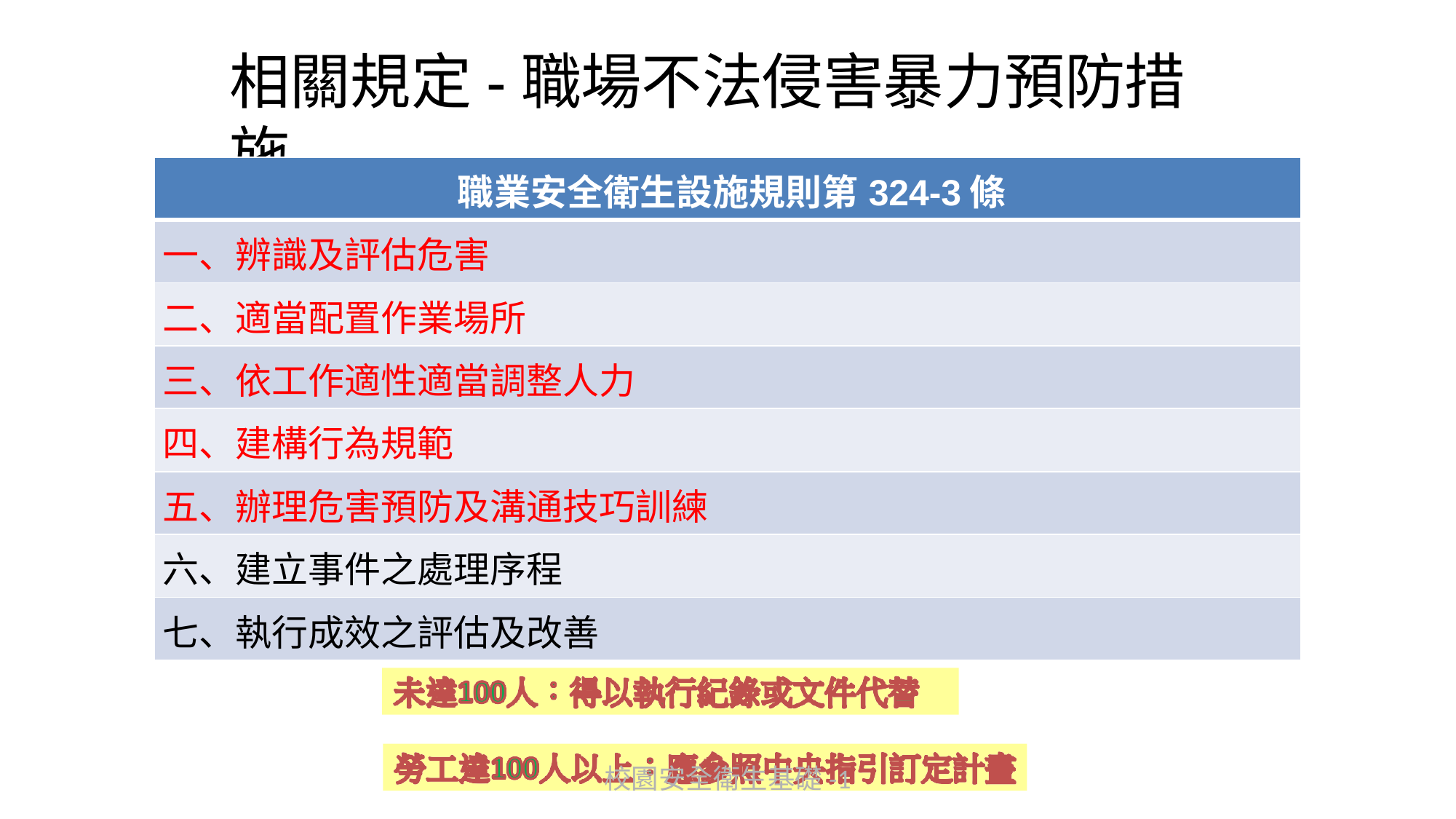

# 相關規定-職場不法侵害暴力預防措施
| 職業安全衛生設施規則第324-3條 |
| --- |
| 一、辨識及評估危害 |
| 二、適當配置作業場所 |
| 三、依工作適性適當調整人力 |
| 四、建構行為規範 |
| 五、辦理危害預防及溝通技巧訓練 |
| 六、建立事件之處理序程 |
| 七、執行成效之評估及改善 |

校園安全衛生基礎-1
97